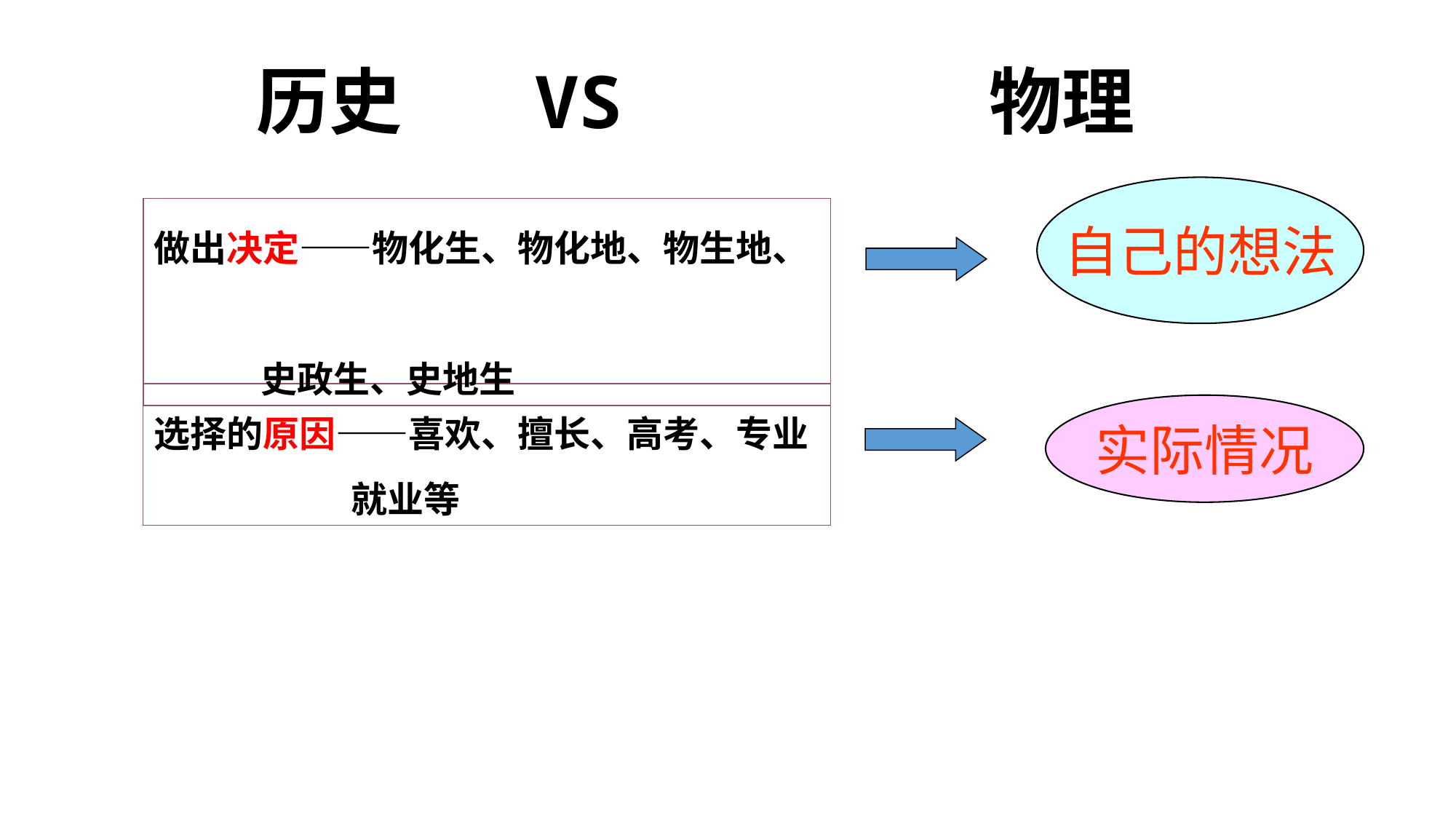

# 历史       VS        物理
自己的想法
做出决定——物化生、物化地、物生地、
            史政生、史地生

选择的原因——喜欢、擅长、高考、专业
                       就业等
实际情况